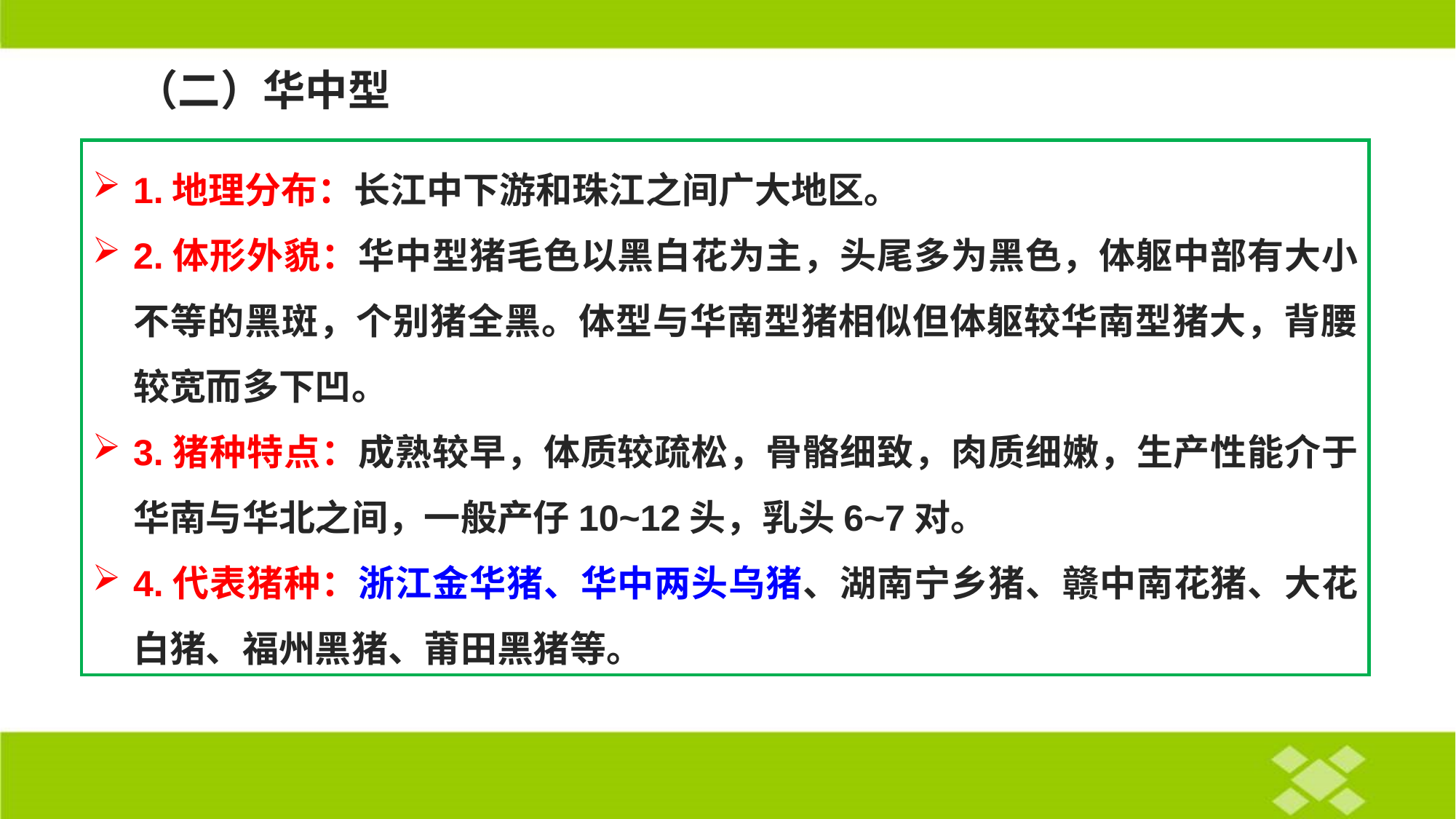

（二）华中型
1.地理分布：长江中下游和珠江之间广大地区。
2.体形外貌：华中型猪毛色以黑白花为主，头尾多为黑色，体躯中部有大小不等的黑斑，个别猪全黑。体型与华南型猪相似但体躯较华南型猪大，背腰较宽而多下凹。
3.猪种特点：成熟较早，体质较疏松，骨骼细致，肉质细嫩，生产性能介于华南与华北之间，一般产仔10~12头，乳头6~7对。
4.代表猪种：浙江金华猪、华中两头乌猪、湖南宁乡猪、赣中南花猪、大花白猪、福州黑猪、莆田黑猪等。